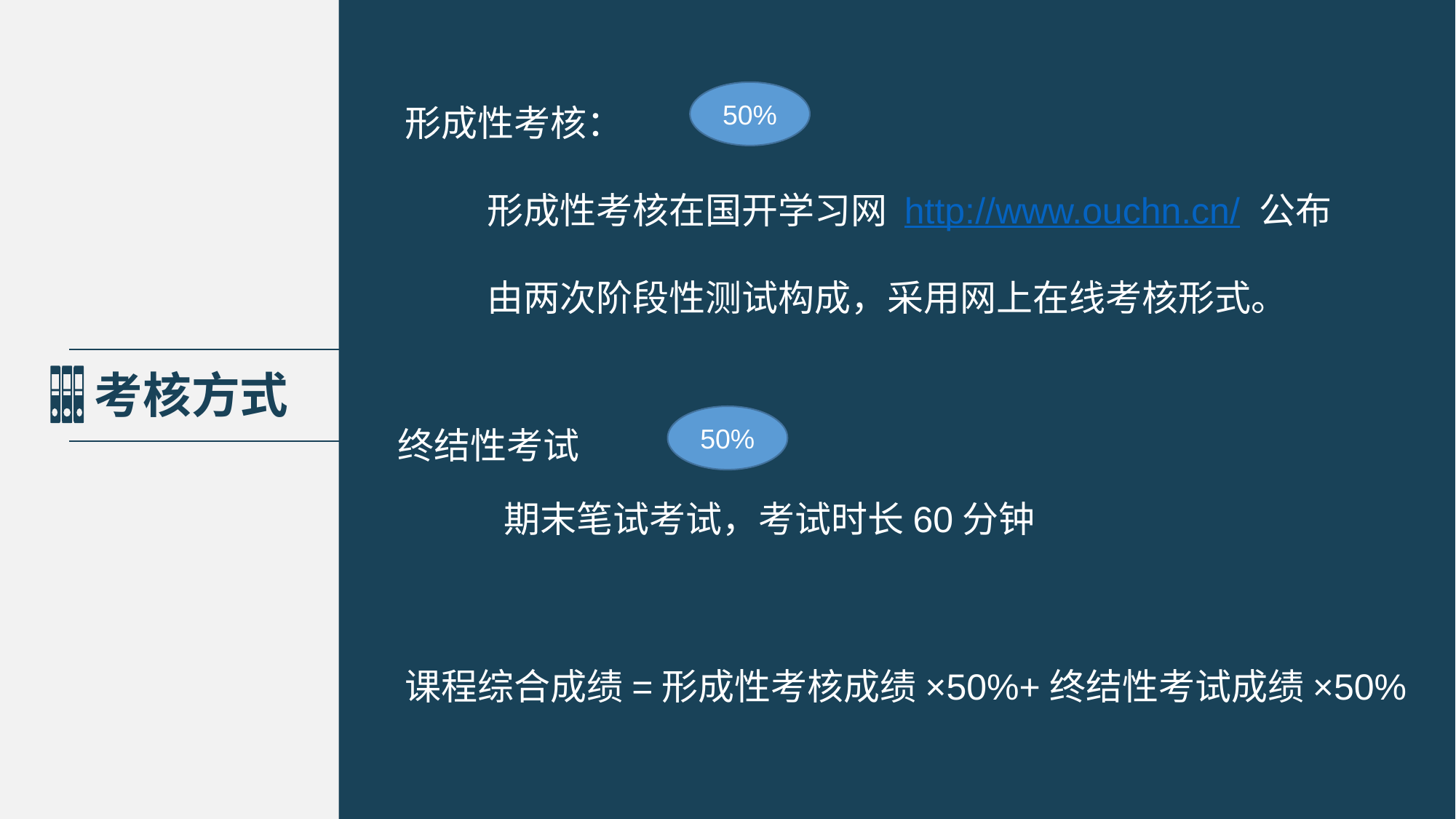

50%
形成性考核：

         形成性考核在国开学习网 http://www.ouchn.cn/ 公布

         由两次阶段性测试构成，采用网上在线考核形式。

考核方式

50%
终结性考试
期末笔试考试，考试时长60分钟
课程综合成绩=形成性考核成绩×50%+终结性考试成绩×50%